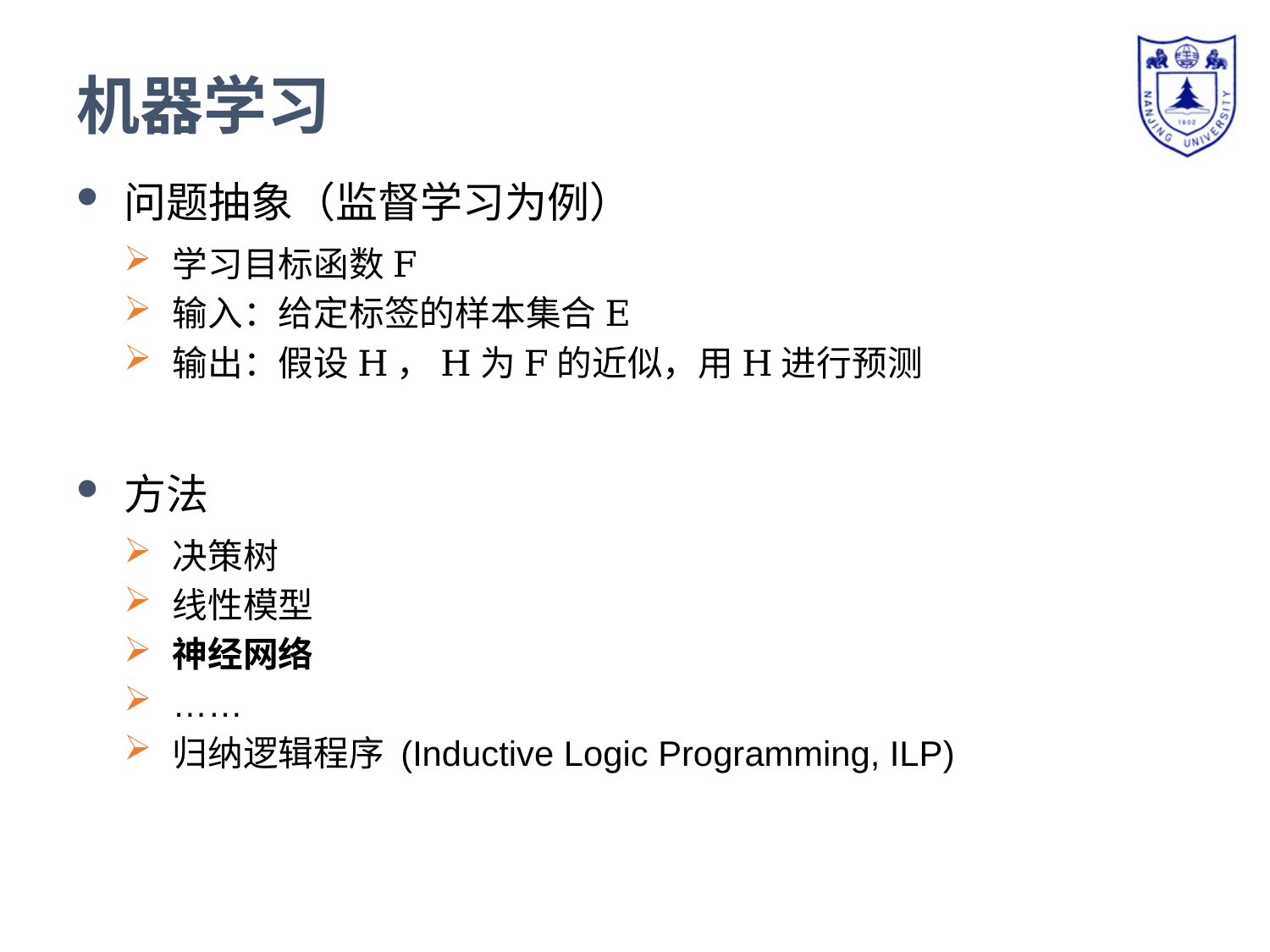

# 机器学习
问题抽象（监督学习为例）
学习目标函数F
输入：给定标签的样本集合E
输出：假设H，H为F的近似，用H进行预测

方法
决策树
线性模型
神经网络
……
归纳逻辑程序 (Inductive Logic Programming, ILP)

4